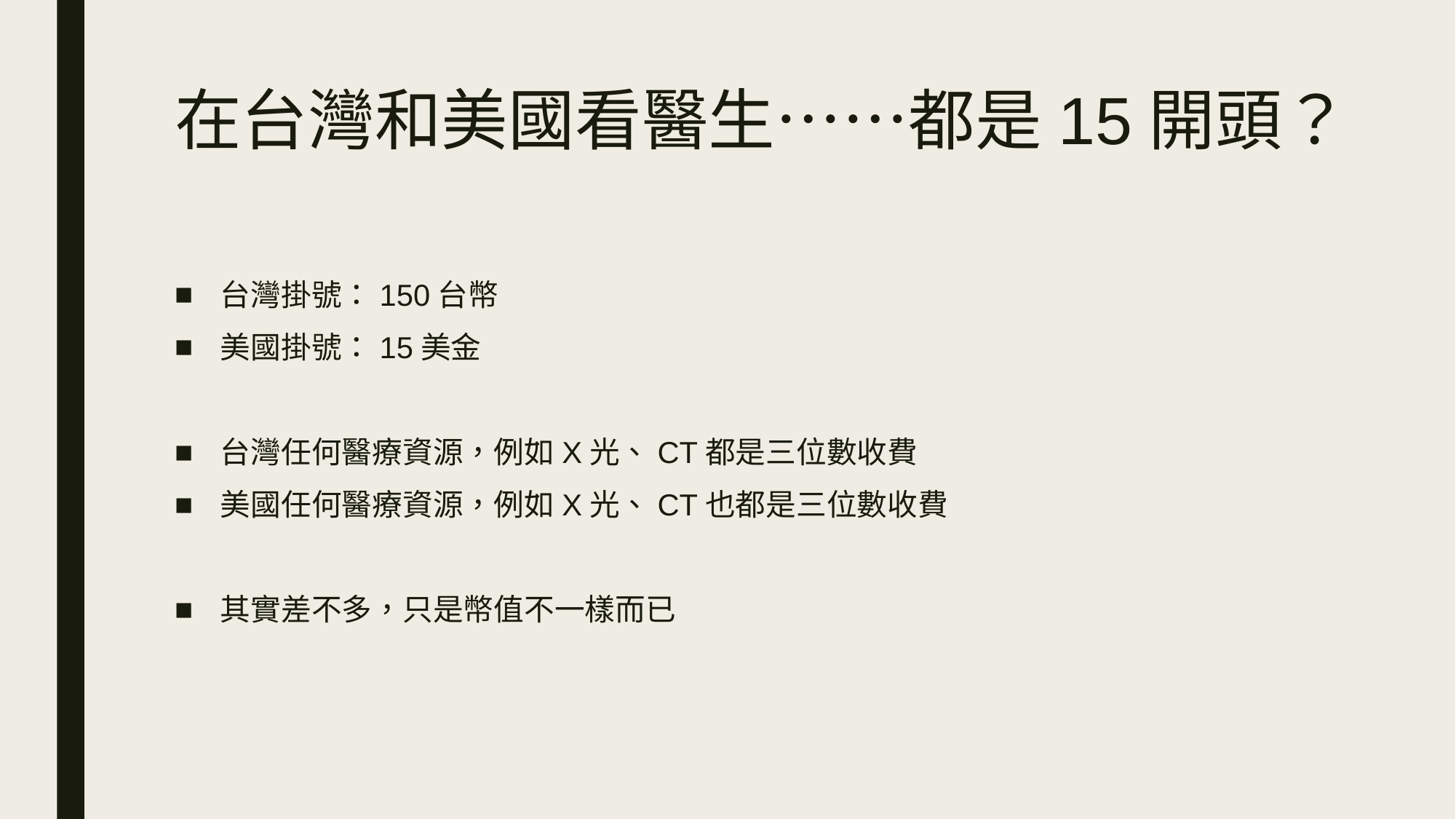

# 在台灣和美國看醫生⋯⋯都是15開頭？
台灣掛號：150台幣
美國掛號：15美金

台灣任何醫療資源，例如X光、CT都是三位數收費
美國任何醫療資源，例如X光、CT也都是三位數收費

其實差不多，只是幣值不一樣而已